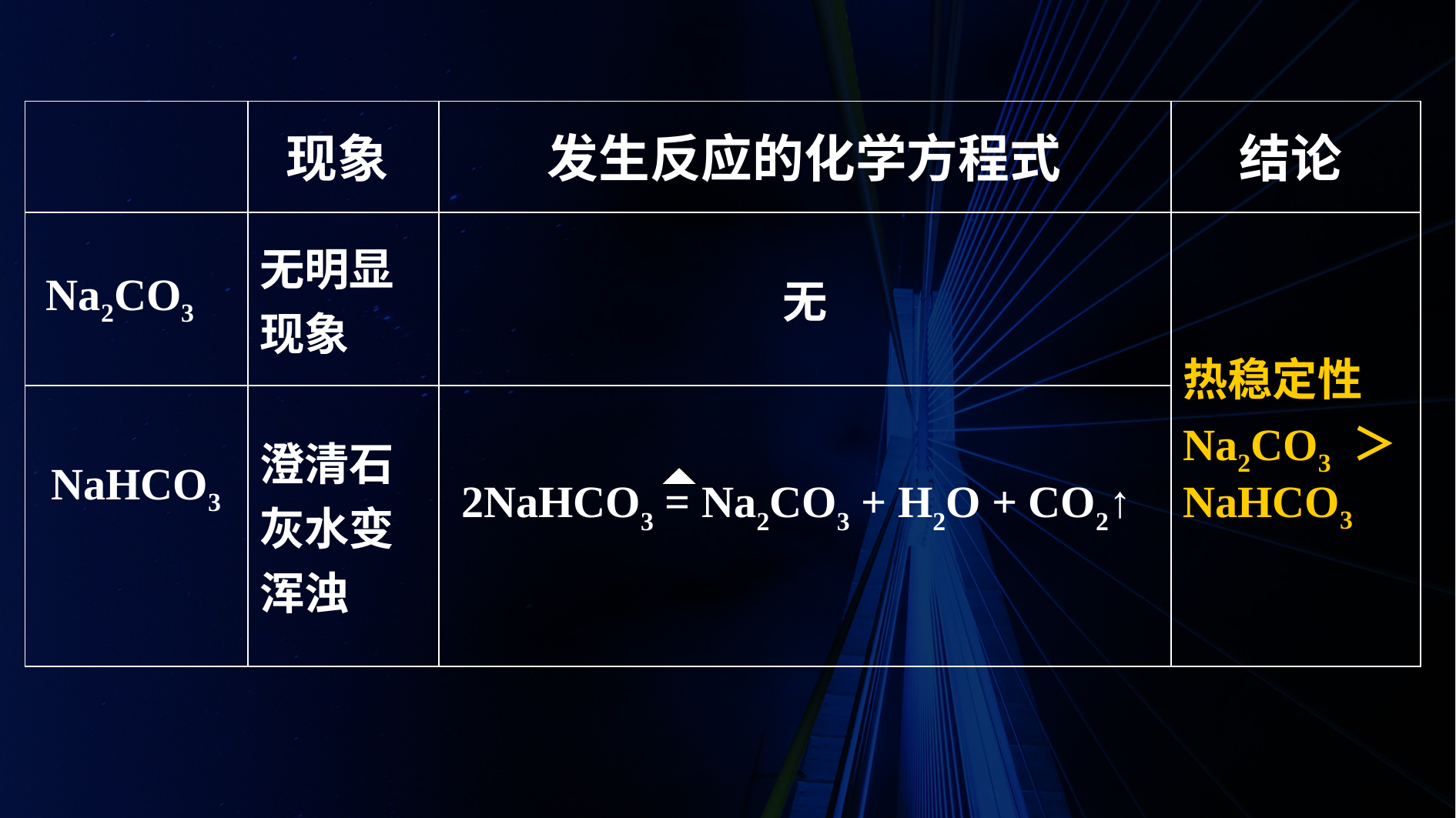

|  |  |  |  |
| --- | --- | --- | --- |
|  | 无明显现象 | 无 | 热稳定性 Na2CO3 ＞ NaHCO3 |
|  | 澄清石灰水变浑浊 |  |  |
现象
发生反应的化学方程式
结论
Na2CO3
NaHCO3
2NaHCO3 = Na2CO3 + H2O + CO2↑